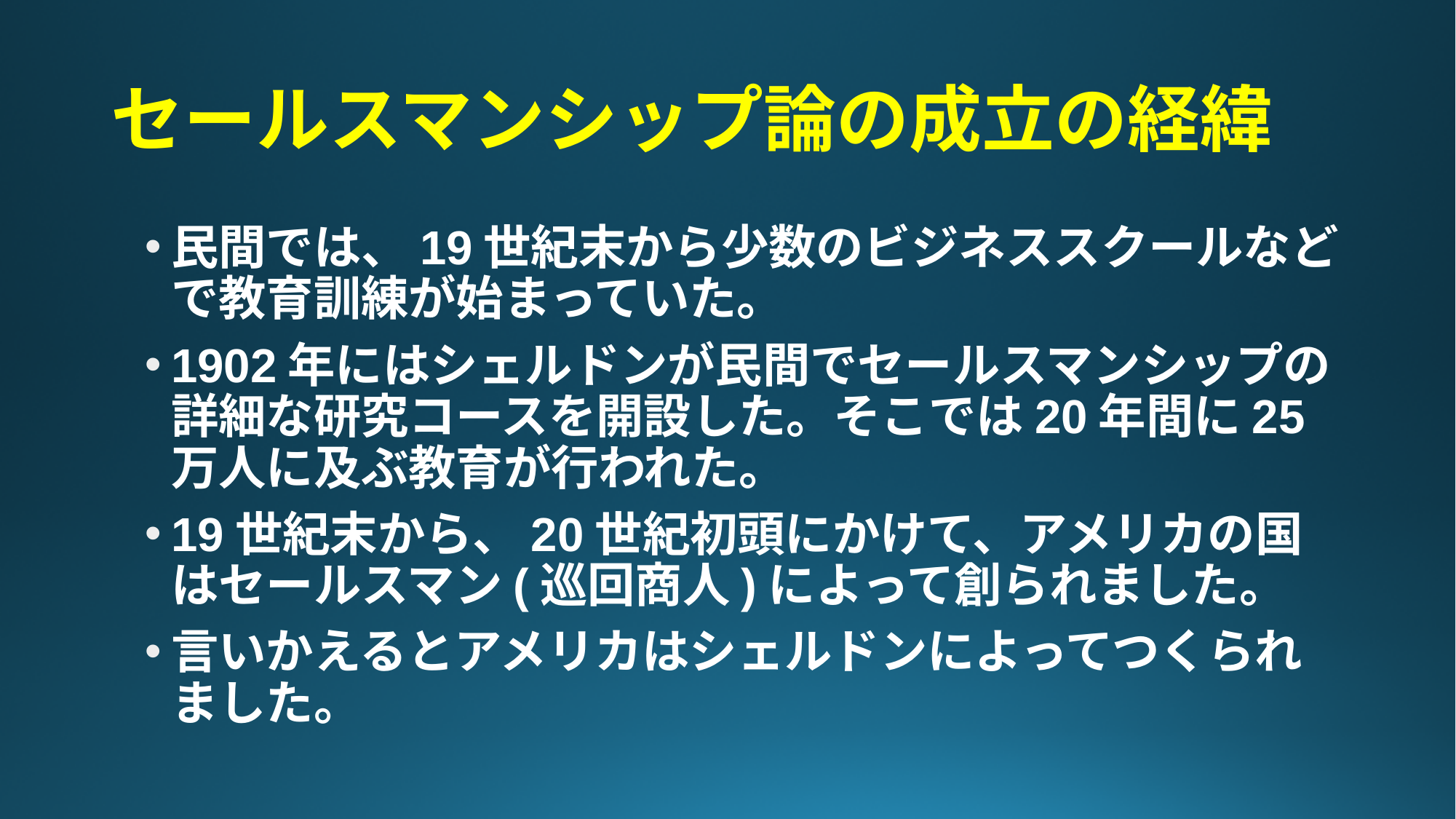

# セールスマンシップ論の成立の経緯
民間では、19世紀末から少数のビジネススクールなどで教育訓練が始まっていた。
1902年にはシェルドンが民間でセールスマンシップの詳細な研究コースを開設した。そこでは20年間に25万人に及ぶ教育が行われた。
19世紀末から、20世紀初頭にかけて、アメリカの国はセールスマン(巡回商人)によって創られました。
言いかえるとアメリカはシェルドンによってつくられました。